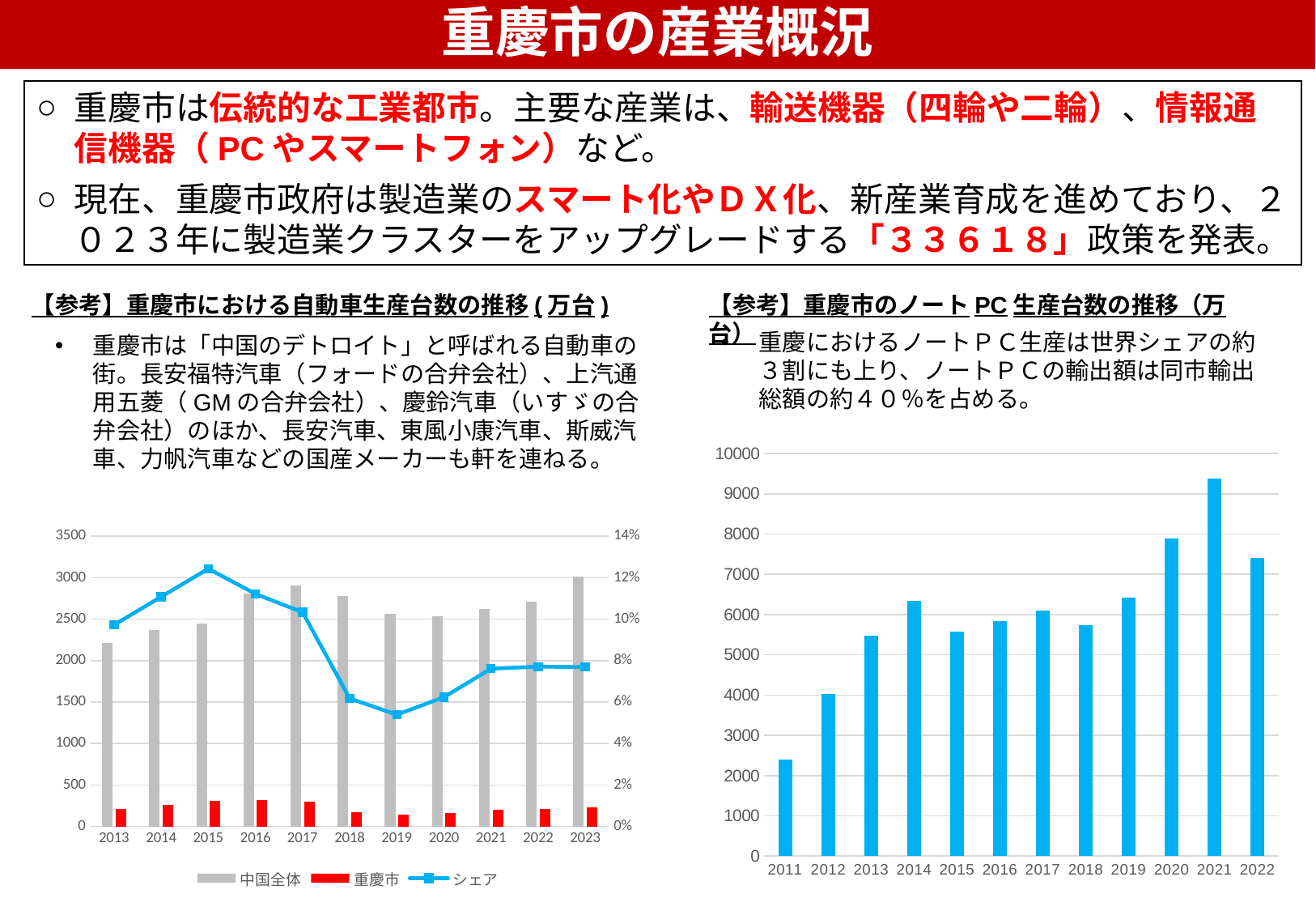

重慶市の産業概況
重慶市は伝統的な工業都市。主要な産業は、輸送機器（四輪や二輪）、情報通信機器（PCやスマートフォン）など。
現在、重慶市政府は製造業のスマート化やＤＸ化、新産業育成を進めており、２０２３年に製造業クラスターをアップグレードする「３３６１８」政策を発表。
【参考】重慶市における自動車生産台数の推移(万台)
【参考】重慶市のノートPC生産台数の推移（万台）
重慶におけるノートＰＣ生産は世界シェアの約３割にも上り、ノートＰＣの輸出額は同市輸出総額の約４０％を占める。
重慶市は「中国のデトロイト」と呼ばれる自動車の街。長安福特汽車（フォードの合弁会社）、上汽通用五菱（GMの合弁会社）、慶鈴汽車（いすゞの合弁会社）のほか、長安汽車、東風小康汽車、斯威汽車、力帆汽車などの国産メーカーも軒を連ねる。

### Chart

| Category | 台数 |
|---|---|
| 2011 | 2407.0 |
| 2012 | 4030.0 |
| 2013 | 5471.0 |
| 2014 | 6348.0 |
| 2015 | 5575.0 |
| 2016 | 5842.0 |
| 2017 | 6095.0 |
| 2018 | 5730.0 |
| 2019 | 6422.0 |
| 2020 | 7882.0 |
| 2021 | 9385.0 |
| 2022 | 7411.0 |

### Chart

| Category | 中国全体 | 重慶市 | シェア |
|---|---|---|---|
| 2013 | 2212.09 | 215.06 | 0.0972 |
| 2014 | 2372.52 | 262.89 | 0.1108 |
| 2015 | 2450.35 | 304.51 | 0.1243 |
| 2016 | 2811.91 | 315.62 | 0.1122 |
| 2017 | 2901.81 | 299.82 | 0.1033 |
| 2018 | 2782.74 | 172.07 | 0.0618 |
| 2019 | 2567.67 | 138.3 | 0.0539 |
| 2020 | 2532.49 | 158.0 | 0.0624 |
| 2021 | 2625.7 | 199.8 | 0.0761 |
| 2022 | 2713.63 | 209.18 | 0.0771 |
| 2023 | 3016.1 | 232.0 | 0.0769 |